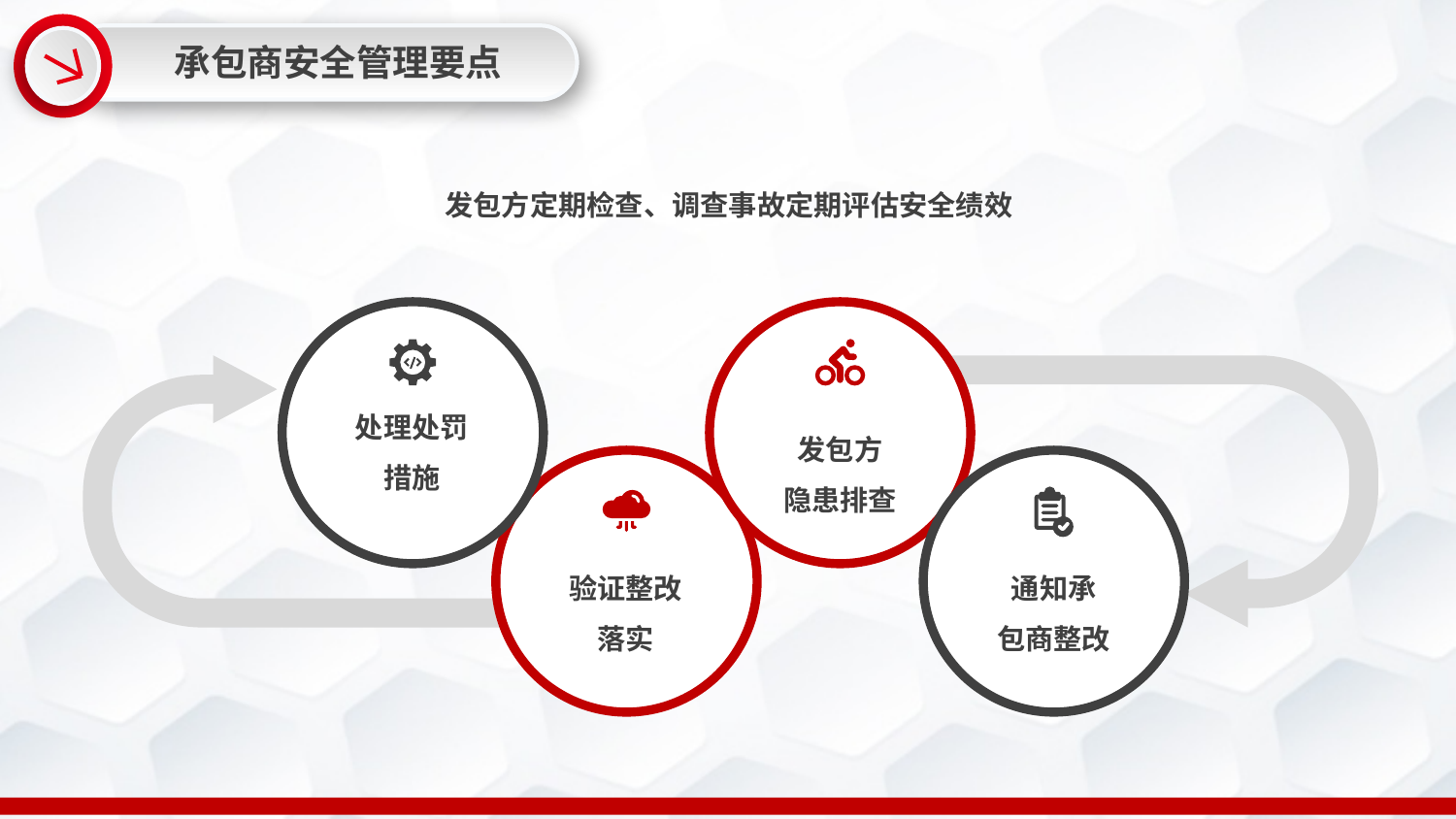

承包商安全管理要点
发包方定期检查、调查事故定期评估安全绩效

处理处罚措施
发包方
隐患排查
验证整改落实
通知承
包商整改